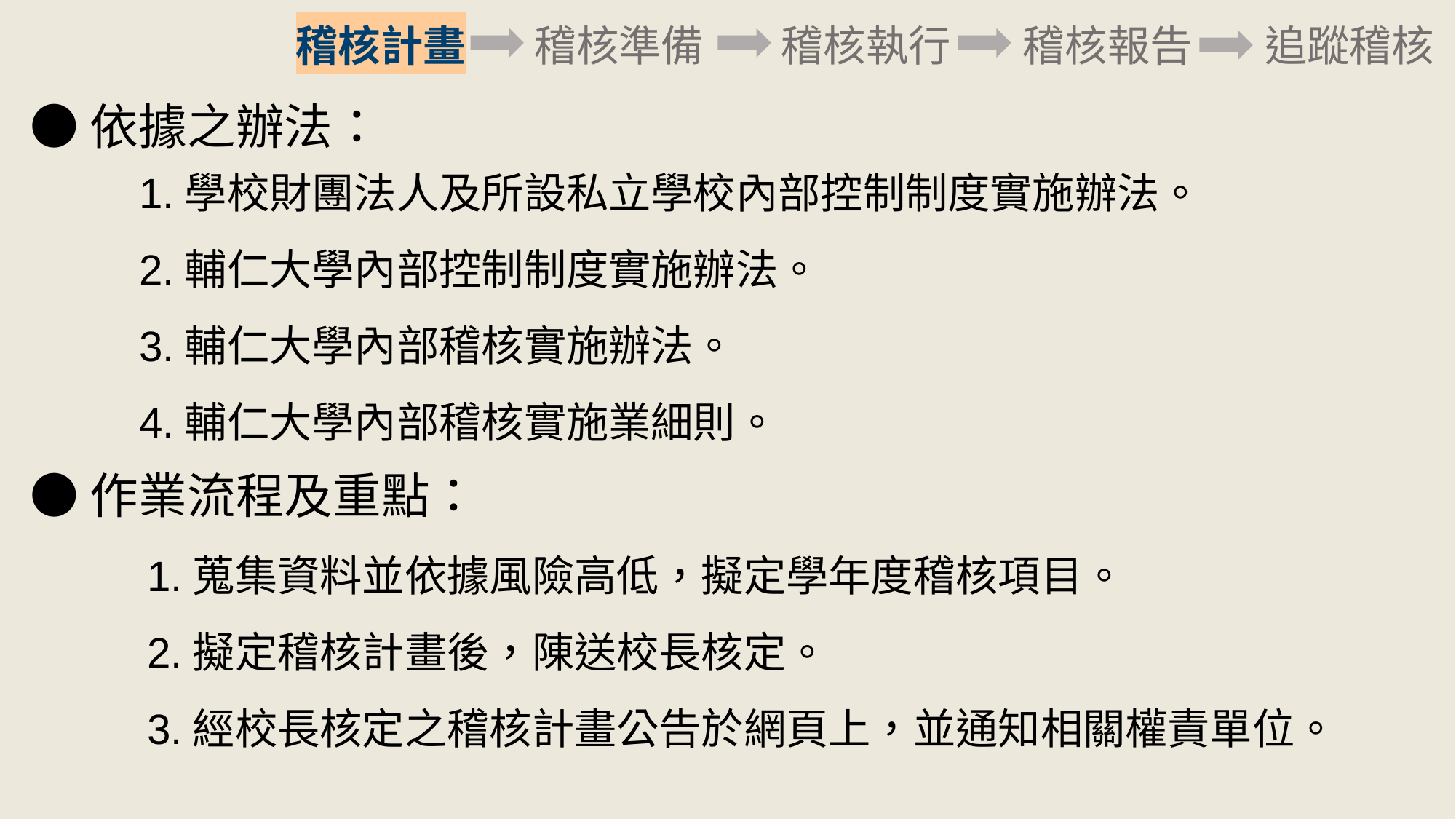

稽核計畫
稽核準備
稽核執行
稽核報告
追蹤稽核

●依據之辦法：
1.學校財團法人及所設私立學校內部控制制度實施辦法。
2.輔仁大學內部控制制度實施辦法。
3.輔仁大學內部稽核實施辦法。
4.輔仁大學內部稽核實施業細則。
●作業流程及重點：
1.蒐集資料並依據風險高低，擬定學年度稽核項目。
2.擬定稽核計畫後，陳送校長核定。
3.經校長核定之稽核計畫公告於網頁上，並通知相關權責單位。